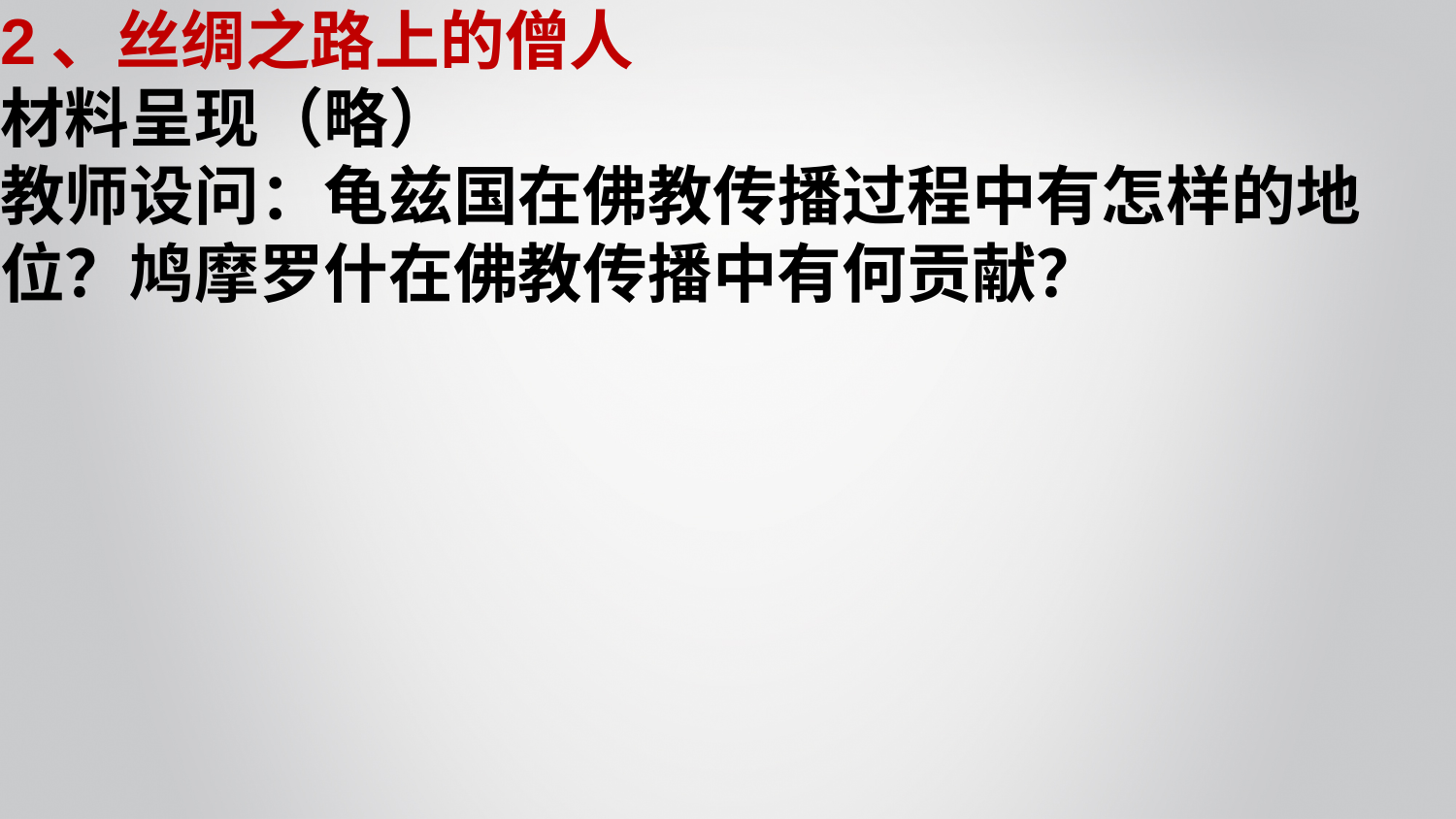

2、丝绸之路上的僧人
材料呈现（略）
教师设问：龟兹国在佛教传播过程中有怎样的地位？鸠摩罗什在佛教传播中有何贡献？